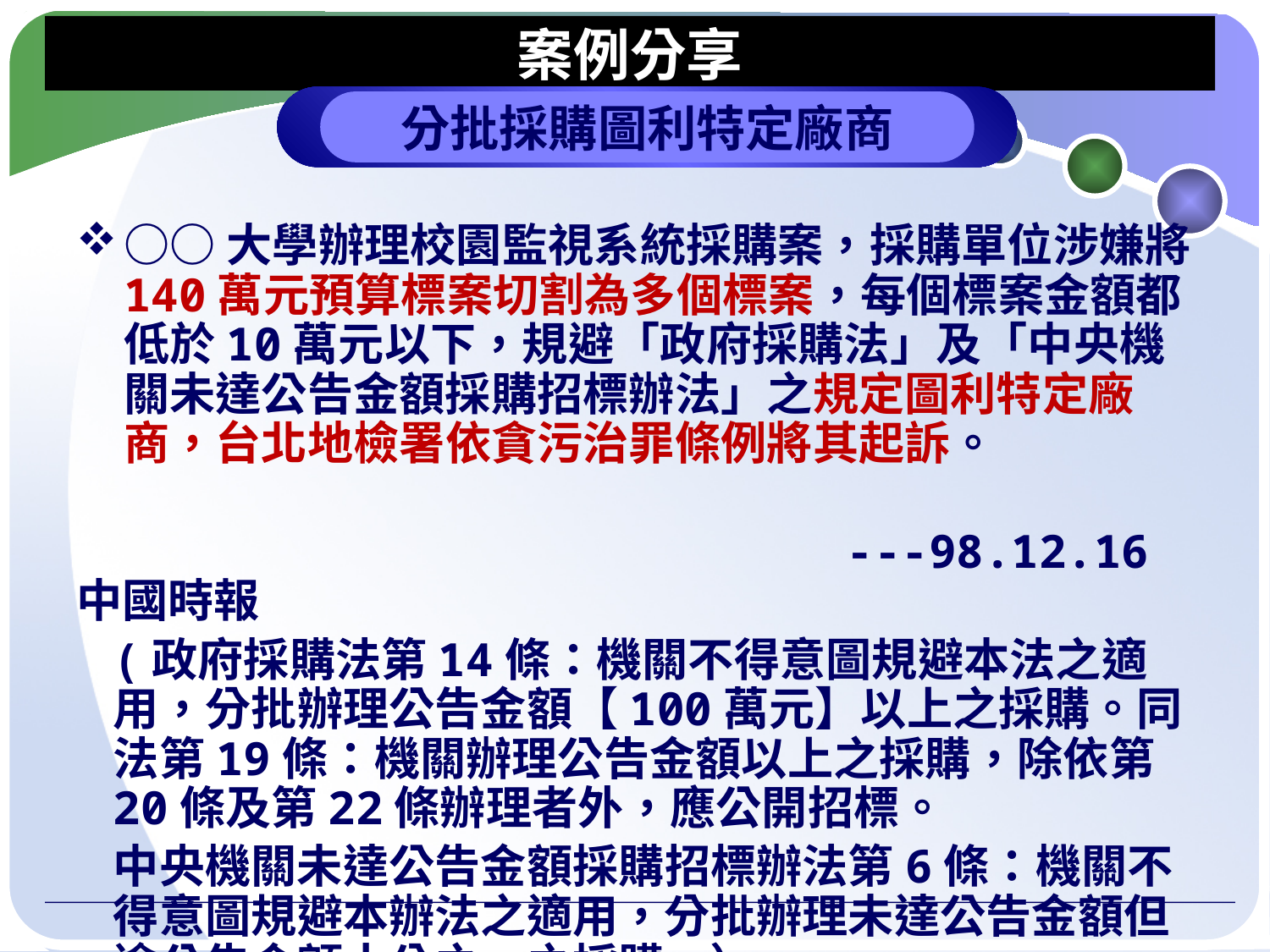

案例分享
# 案例分享

分批採購圖利特定廠商
○○大學辦理校園監視系統採購案，採購單位涉嫌將140萬元預算標案切割為多個標案，每個標案金額都低於10萬元以下，規避「政府採購法」及「中央機關未達公告金額採購招標辦法」之規定圖利特定廠商，台北地檢署依貪污治罪條例將其起訴。
                            ---98.12.16中國時報
(政府採購法第14條：機關不得意圖規避本法之適用，分批辦理公告金額【100萬元】以上之採購。同法第19條：機關辦理公告金額以上之採購，除依第20條及第22條辦理者外，應公開招標。
中央機關未達公告金額採購招標辦法第6條：機關不得意圖規避本辦法之適用，分批辦理未達公告金額但逾公告金額十分之一之採購。）